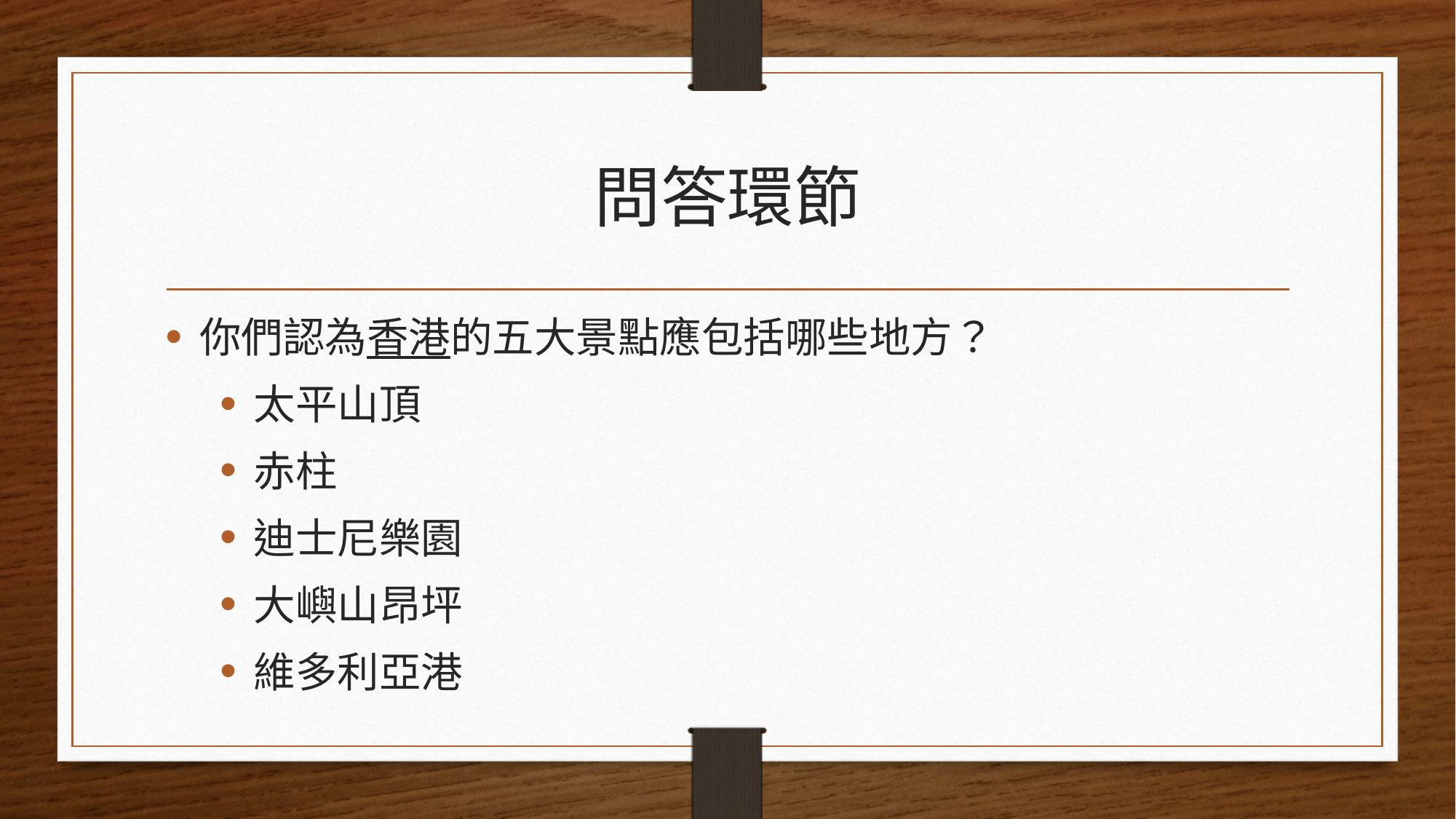

# 問答環節
你們認為香港的五大景點應包括哪些地方？
太平山頂
赤柱
迪士尼樂園
大嶼山昂坪
維多利亞港